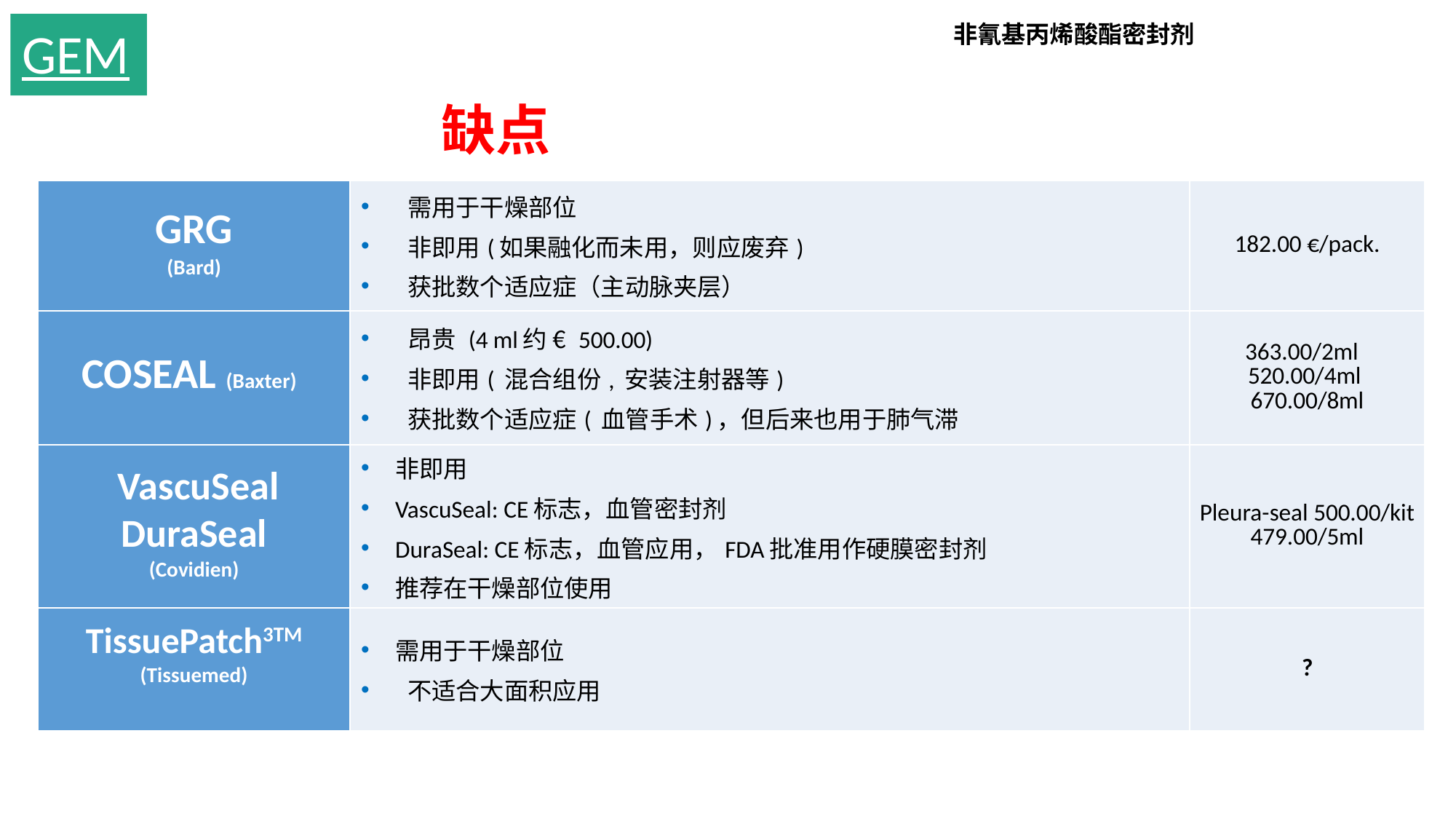

GEM
非氰基丙烯酸酯密封剂
缺点
| GRG (Bard) | 需用于干燥部位 非即用(如果融化而未用，则应废弃) 获批数个适应症（主动脉夹层） | 182.00 €/pack. |
| --- | --- | --- |
| COSEAL (Baxter) | 昂贵 (4 ml约 € 500.00) 非即用( 混合组份, 安装注射器等) 获批数个适应症( 血管手术)，但后来也用于肺气滞 | 363.00/2ml 520.00/4ml 670.00/8ml |
| VascuSeal DuraSeal (Covidien) | 非即用 VascuSeal: CE标志，血管密封剂 DuraSeal: CE标志，血管应用，FDA批准用作硬膜密封剂 推荐在干燥部位使用 | Pleura-seal 500.00/kit 479.00/5ml |
| TissuePatch3TM (Tissuemed) | 需用于干燥部位 不适合大面积应用 | ? |